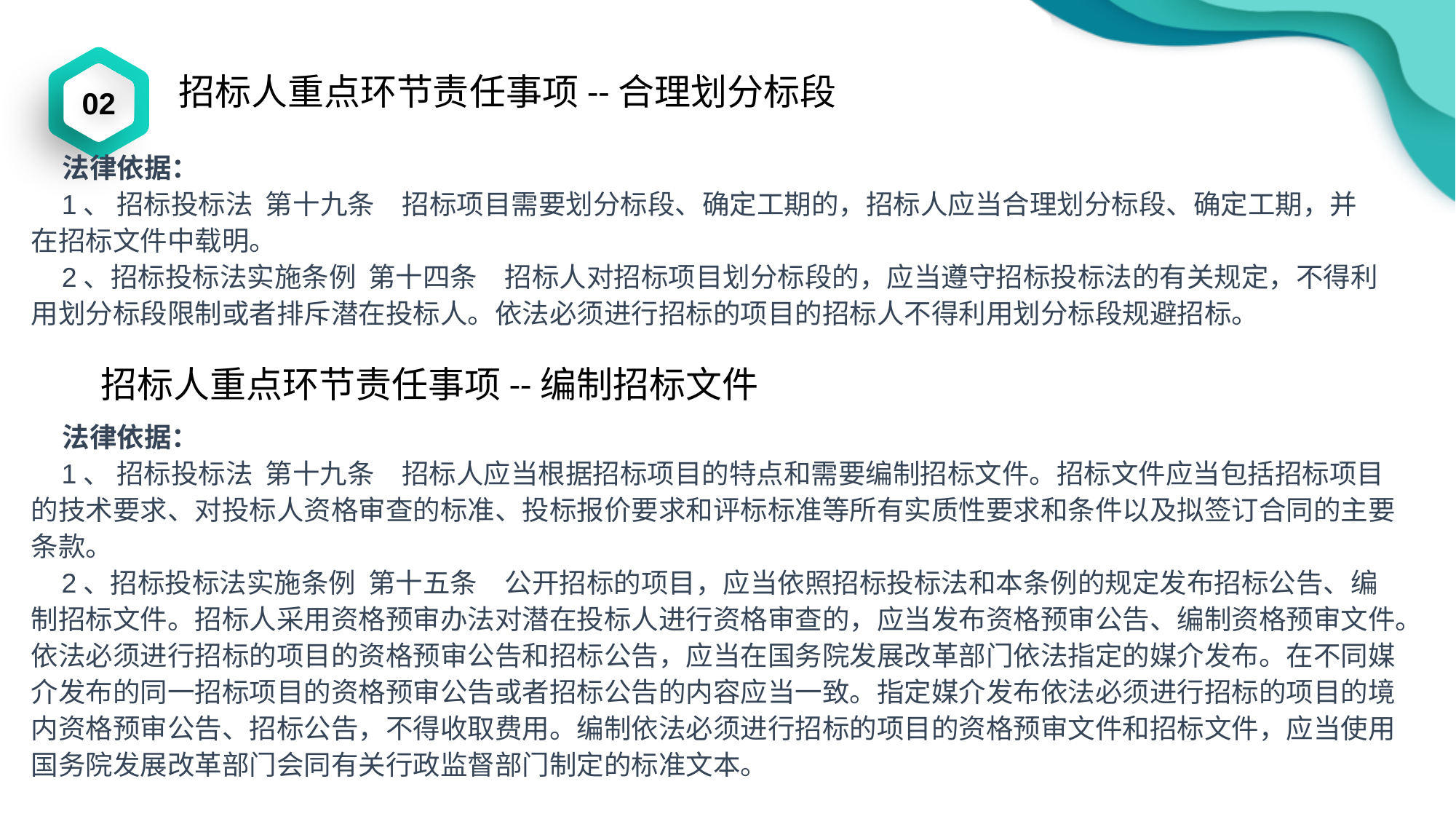

02
招标人重点环节责任事项--合理划分标段
    法律依据：
    1、 招标投标法  第十九条　招标项目需要划分标段、确定工期的，招标人应当合理划分标段、确定工期，并在招标文件中载明。
    2、招标投标法实施条例  第十四条　招标人对招标项目划分标段的，应当遵守招标投标法的有关规定，不得利用划分标段限制或者排斥潜在投标人。依法必须进行招标的项目的招标人不得利用划分标段规避招标。
招标人重点环节责任事项--编制招标文件
    法律依据：
    1、 招标投标法  第十九条　招标人应当根据招标项目的特点和需要编制招标文件。招标文件应当包括招标项目的技术要求、对投标人资格审查的标准、投标报价要求和评标标准等所有实质性要求和条件以及拟签订合同的主要条款。
    2、招标投标法实施条例  第十五条　公开招标的项目，应当依照招标投标法和本条例的规定发布招标公告、编制招标文件。招标人采用资格预审办法对潜在投标人进行资格审查的，应当发布资格预审公告、编制资格预审文件。依法必须进行招标的项目的资格预审公告和招标公告，应当在国务院发展改革部门依法指定的媒介发布。在不同媒介发布的同一招标项目的资格预审公告或者招标公告的内容应当一致。指定媒介发布依法必须进行招标的项目的境内资格预审公告、招标公告，不得收取费用。编制依法必须进行招标的项目的资格预审文件和招标文件，应当使用国务院发展改革部门会同有关行政监督部门制定的标准文本。